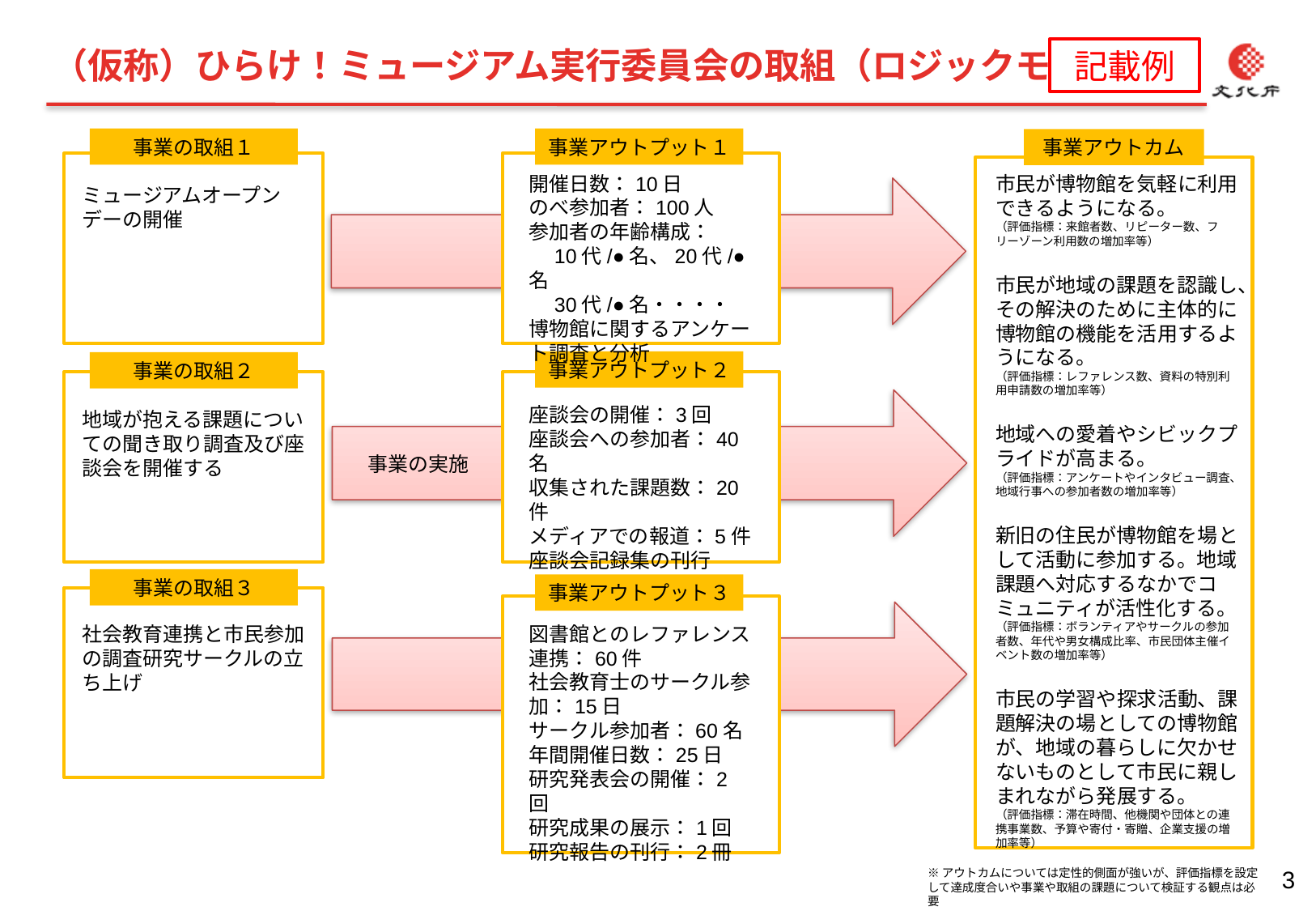

（仮称）ひらけ！ミュージアム実行委員会の取組（ロジックモデル）
記載例
事業の取組１
事業アウトプット１
事業アウトカム

開催日数：10日
のべ参加者：100人
参加者の年齢構成：
　10代/●名、20代/●名
　30代/●名・・・・
博物館に関するアンケート調査と分析
市民が博物館を気軽に利用できるようになる。
（評価指標：来館者数、リピーター数、フリーゾーン利用数の増加率等）

市民が地域の課題を認識し、その解決のために主体的に博物館の機能を活用するようになる。
（評価指標：レファレンス数、資料の特別利用申請数の増加率等）

地域への愛着やシビックプライドが高まる。
（評価指標：アンケートやインタビュー調査、地域行事への参加者数の増加率等）

新旧の住民が博物館を場として活動に参加する。地域課題へ対応するなかでコミュニティが活性化する。
（評価指標：ボランティアやサークルの参加者数、年代や男女構成比率、市民団体主催イベント数の増加率等）

市民の学習や探求活動、課題解決の場としての博物館が、地域の暮らしに欠かせないものとして市民に親しまれながら発展する。
（評価指標：滞在時間、他機関や団体との連携事業数、予算や寄付・寄贈、企業支援の増加率等）
ミュージアムオープンデーの開催

事業アウトプット２
事業の取組２

座談会の開催：3回
座談会への参加者：40名
収集された課題数：20件
メディアでの報道：5件
座談会記録集の刊行
地域が抱える課題についての聞き取り調査及び座談会を開催する
事業の実施
事業の取組３
事業アウトプット３

図書館とのレファレンス連携：60件
社会教育士のサークル参加：15日
サークル参加者：60名
年間開催日数：25日
研究発表会の開催：2回
研究成果の展示：1回
研究報告の刊行：2冊
社会教育連携と市民参加の調査研究サークルの立ち上げ
※アウトカムについては定性的側面が強いが、評価指標を設定して達成度合いや事業や取組の課題について検証する観点は必要